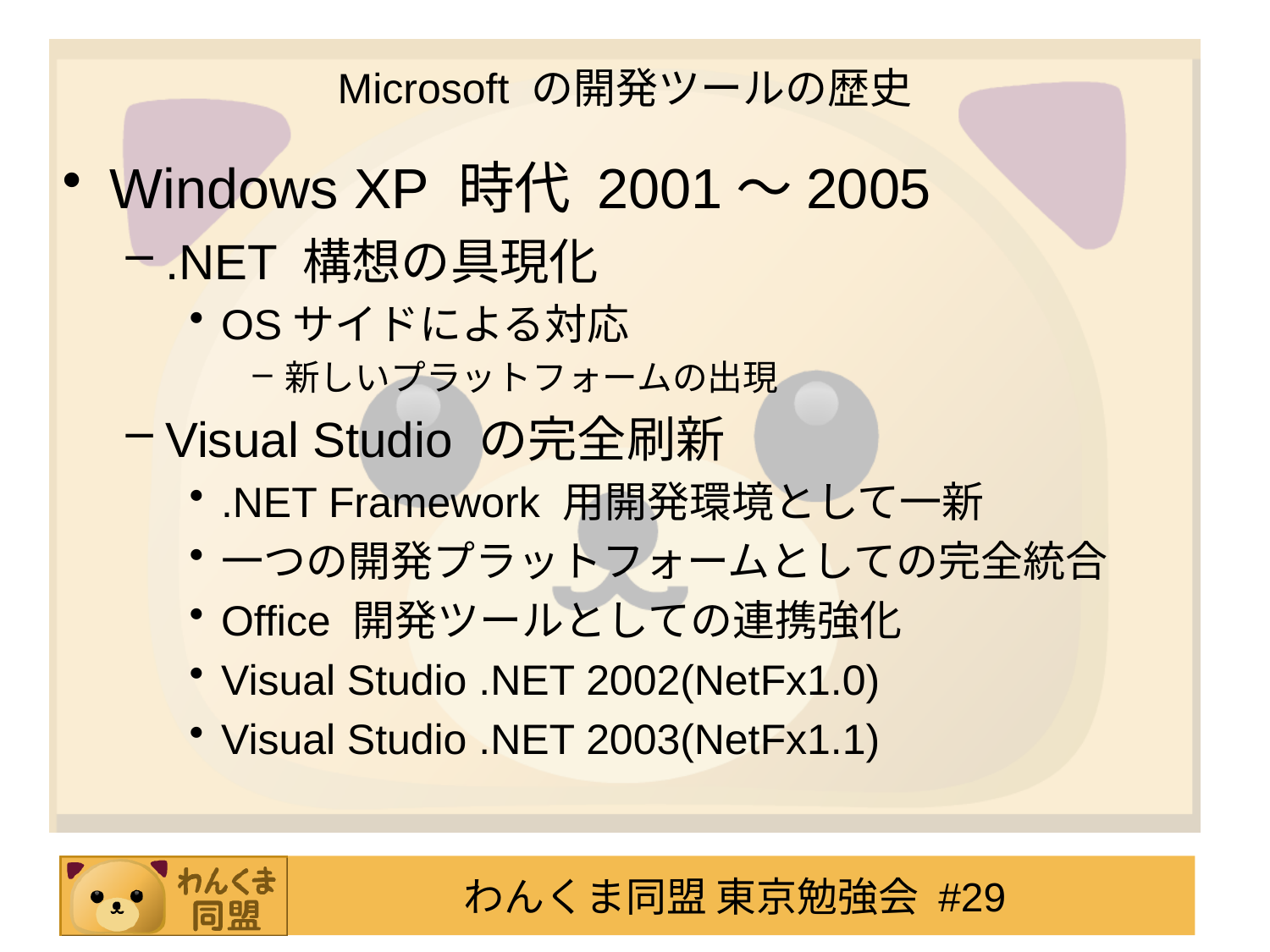

# Microsoft の開発ツールの歴史
Windows XP 時代 2001～2005
.NET 構想の具現化
OSサイドによる対応
新しいプラットフォームの出現
Visual Studio の完全刷新
.NET Framework 用開発環境として一新
一つの開発プラットフォームとしての完全統合
Office 開発ツールとしての連携強化
Visual Studio .NET 2002(NetFx1.0)
Visual Studio .NET 2003(NetFx1.1)